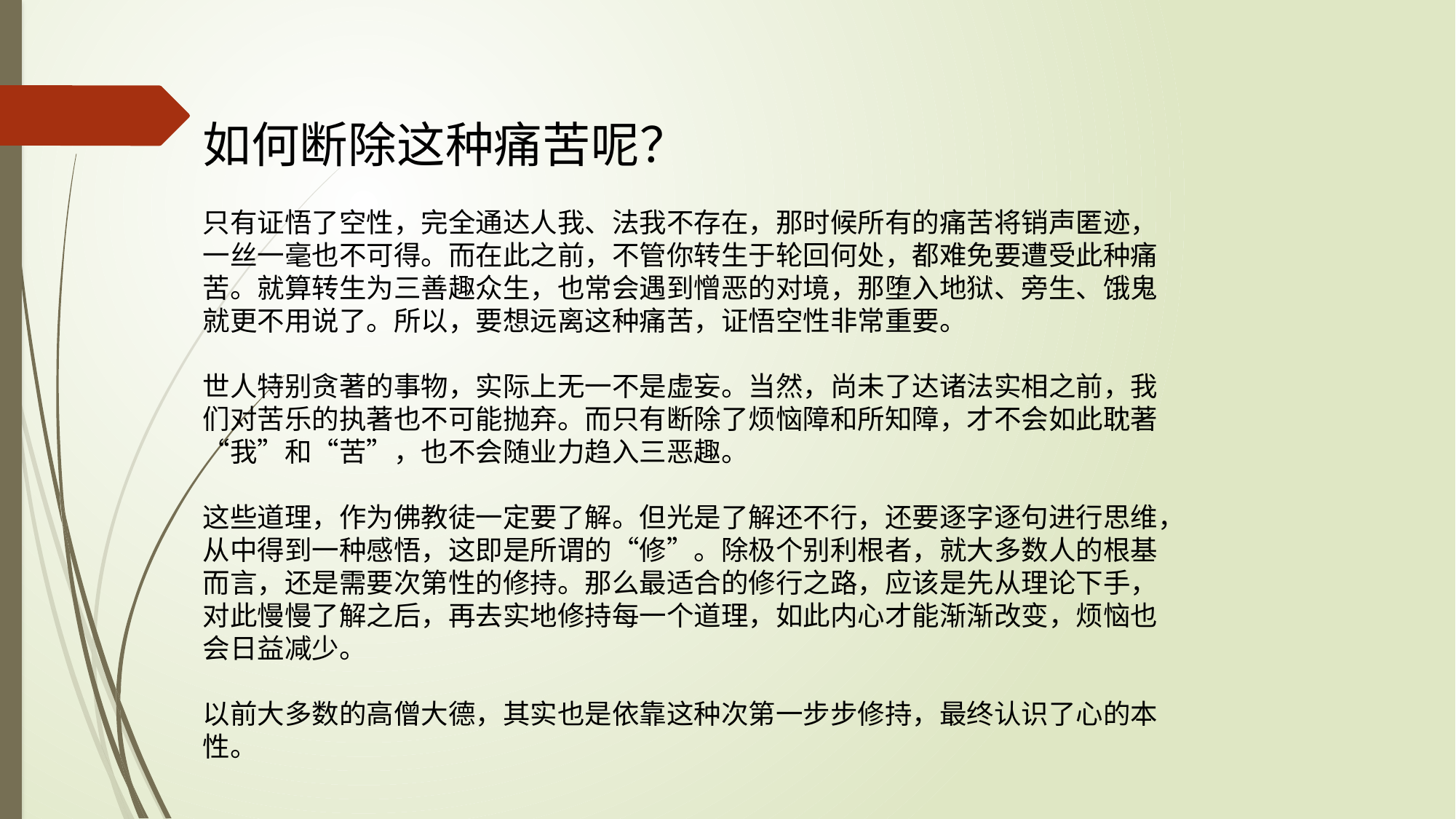

如何断除这种痛苦呢？

只有证悟了空性，完全通达人我、法我不存在，那时候所有的痛苦将销声匿迹，一丝一毫也不可得。而在此之前，不管你转生于轮回何处，都难免要遭受此种痛苦。就算转生为三善趣众生，也常会遇到憎恶的对境，那堕入地狱、旁生、饿鬼就更不用说了。所以，要想远离这种痛苦，证悟空性非常重要。

世人特别贪著的事物，实际上无一不是虚妄。当然，尚未了达诸法实相之前，我们对苦乐的执著也不可能抛弃。而只有断除了烦恼障和所知障，才不会如此耽著“我”和“苦”，也不会随业力趋入三恶趣。

这些道理，作为佛教徒一定要了解。但光是了解还不行，还要逐字逐句进行思维，从中得到一种感悟，这即是所谓的“修”。除极个别利根者，就大多数人的根基而言，还是需要次第性的修持。那么最适合的修行之路，应该是先从理论下手，对此慢慢了解之后，再去实地修持每一个道理，如此内心才能渐渐改变，烦恼也会日益减少。

以前大多数的高僧大德，其实也是依靠这种次第一步步修持，最终认识了心的本性。